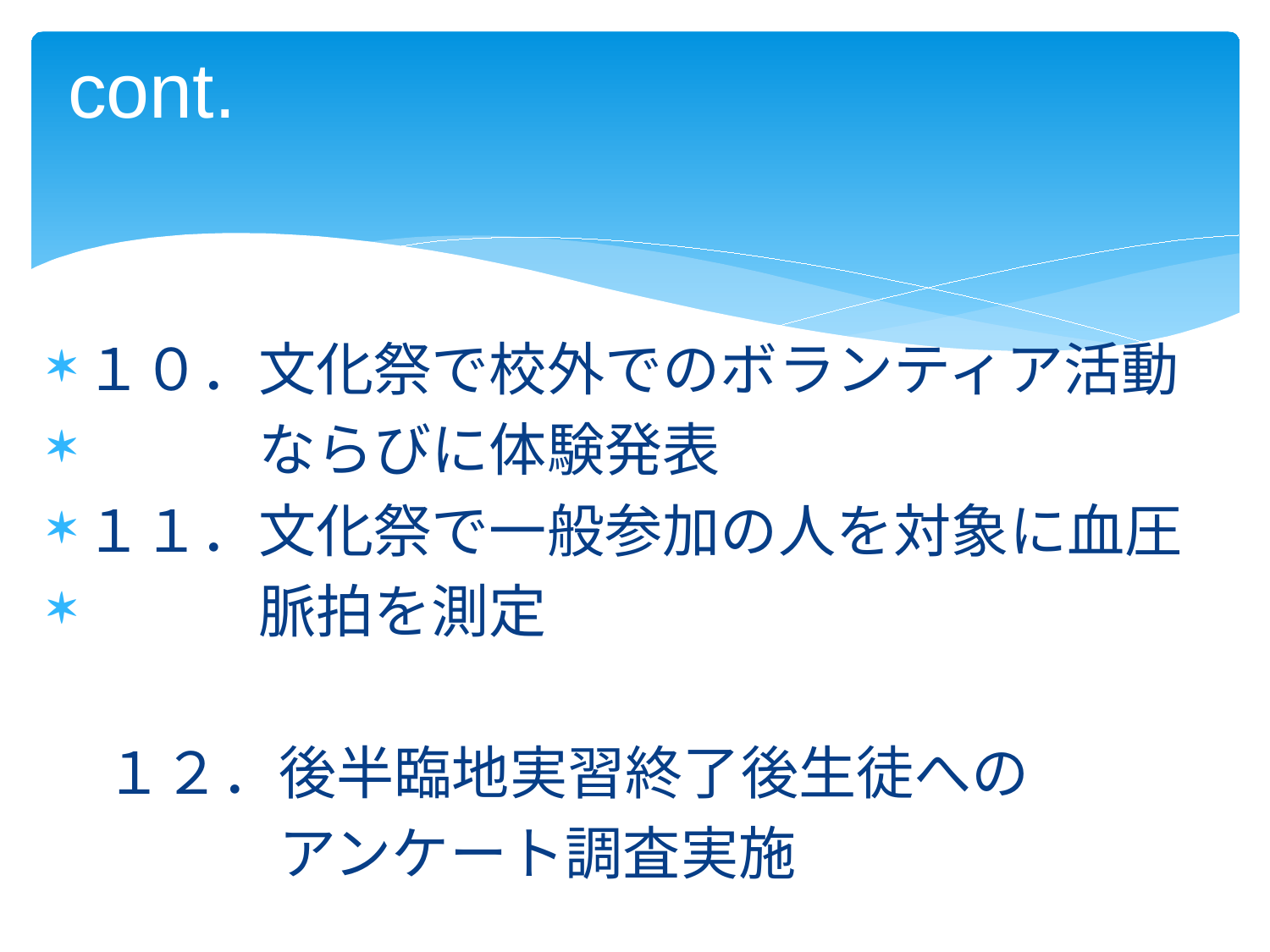

# cont.
１０．文化祭で校外でのボランティア活動
　　　ならびに体験発表
１１．文化祭で一般参加の人を対象に血圧
　　　脈拍を測定

　１２．後半臨地実習終了後生徒への
　　　　アンケート調査実施